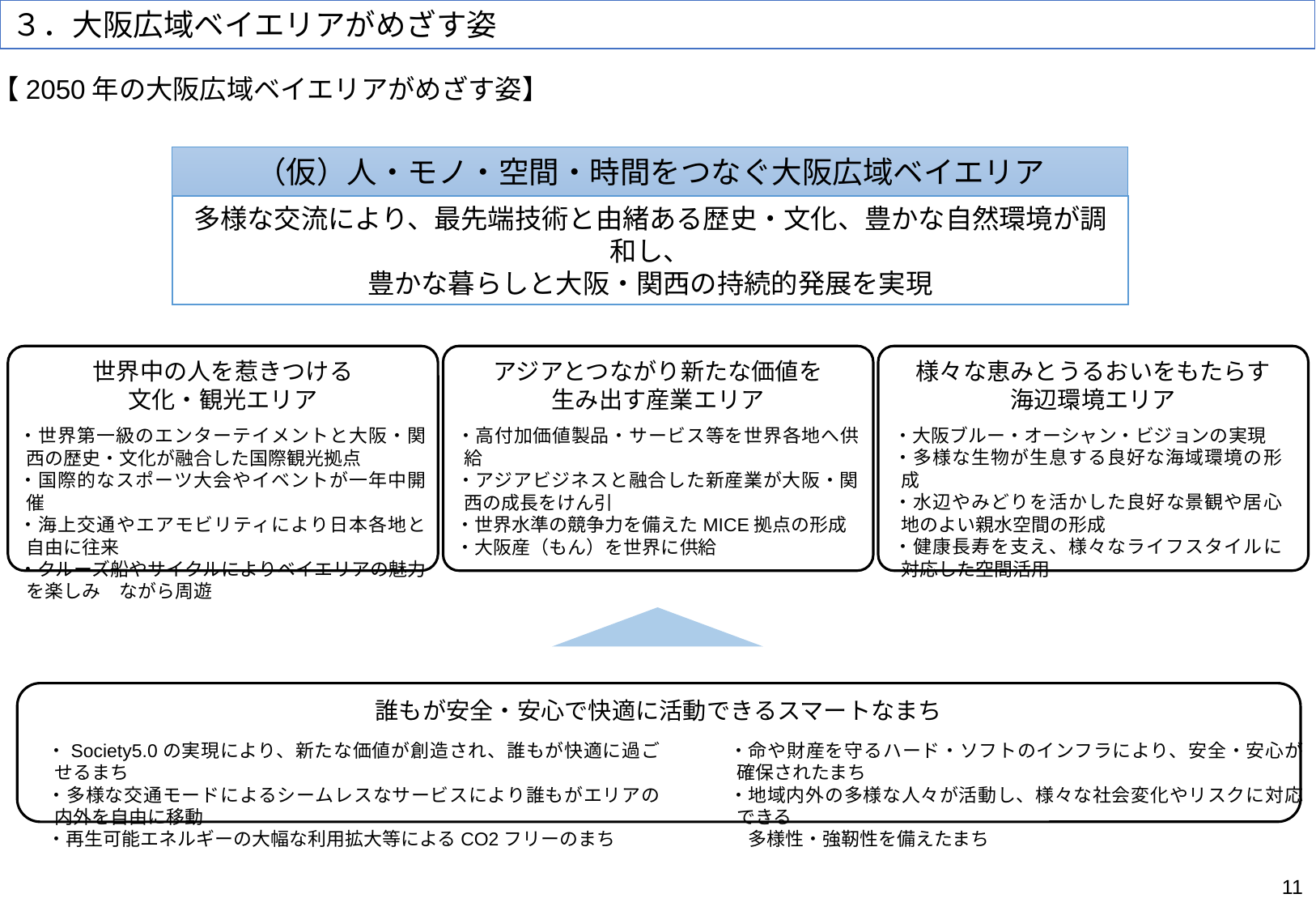

３．大阪広域ベイエリアがめざす姿
【2050年の大阪広域ベイエリアがめざす姿】
（仮）人・モノ・空間・時間をつなぐ大阪広域ベイエリア
多様な交流により、最先端技術と由緒ある歴史・文化、豊かな自然環境が調和し、
豊かな暮らしと大阪・関西の持続的発展を実現
世界中の人を惹きつける
文化・観光エリア
様々な恵みとうるおいをもたらす
海辺環境エリア
アジアとつながり新たな価値を
生み出す産業エリア
・大阪ブルー・オーシャン・ビジョンの実現
・多様な生物が生息する良好な海域環境の形成
・水辺やみどりを活かした良好な景観や居心地のよい親水空間の形成
・健康長寿を支え、様々なライフスタイルに対応した空間活用
・世界第一級のエンターテイメントと大阪・関西の歴史・文化が融合した国際観光拠点
・国際的なスポーツ大会やイベントが一年中開催
・海上交通やエアモビリティにより日本各地と自由に往来
・クルーズ船やサイクルによりベイエリアの魅力を楽しみ　ながら周遊

・高付加価値製品・サービス等を世界各地へ供給
・アジアビジネスと融合した新産業が大阪・関西の成長をけん引
・世界水準の競争力を備えたMICE拠点の形成
・大阪産（もん）を世界に供給

誰もが安全・安心で快適に活動できるスマートなまち
・Society5.0の実現により、新たな価値が創造され、誰もが快適に過ごせるまち
・多様な交通モードによるシームレスなサービスにより誰もがエリアの内外を自由に移動
・再生可能エネルギーの大幅な利用拡大等によるCO2フリーのまち

・命や財産を守るハード・ソフトのインフラにより、安全・安心が確保されたまち
・地域内外の多様な人々が活動し、様々な社会変化やリスクに対応できる
　多様性・強靭性を備えたまち
11